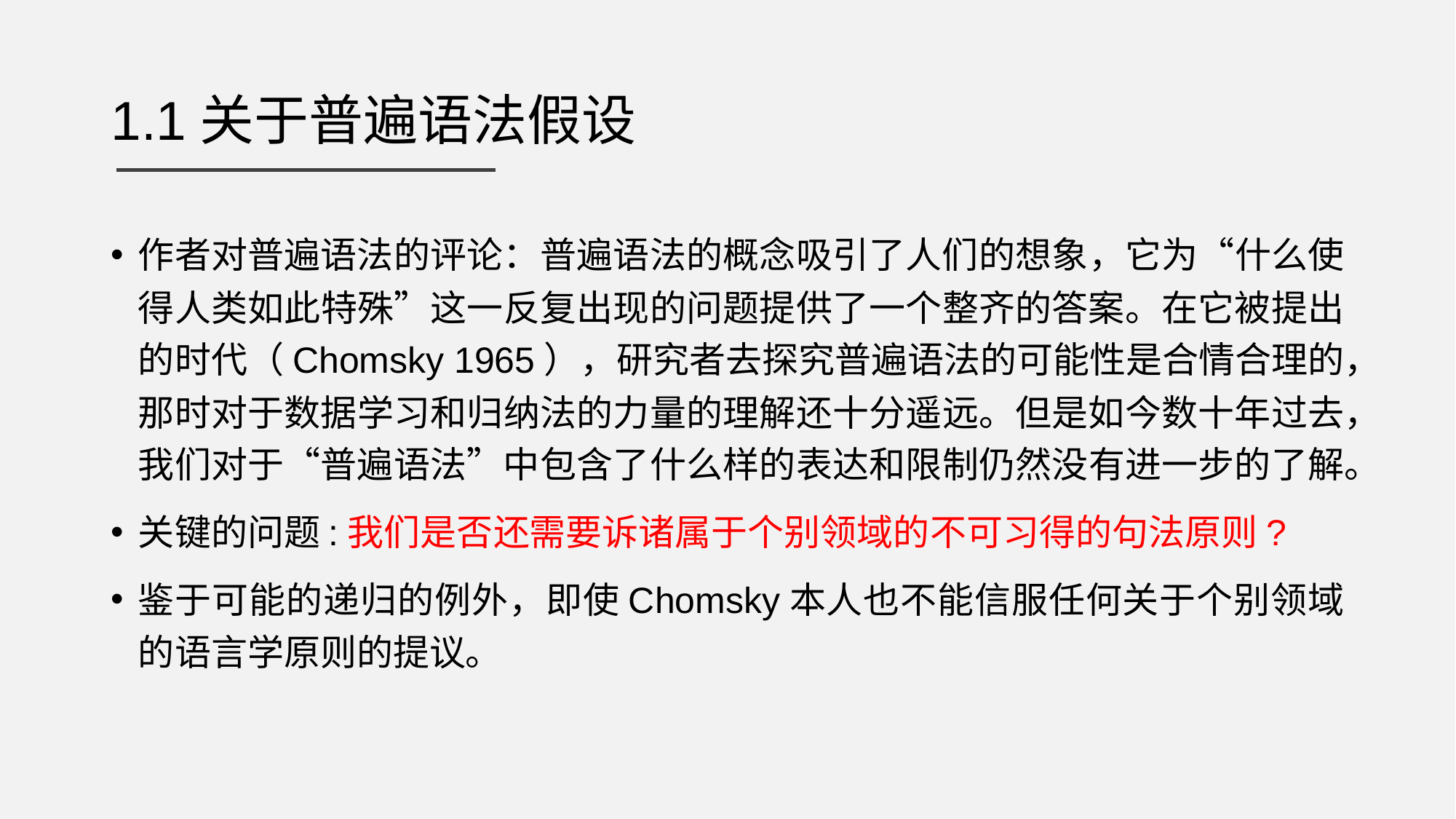

# 1.1关于普遍语法假设
作者对普遍语法的评论：普遍语法的概念吸引了人们的想象，它为“什么使得人类如此特殊”这一反复出现的问题提供了一个整齐的答案。在它被提出的时代（Chomsky 1965），研究者去探究普遍语法的可能性是合情合理的，那时对于数据学习和归纳法的力量的理解还十分遥远。但是如今数十年过去，我们对于“普遍语法”中包含了什么样的表达和限制仍然没有进一步的了解。
关键的问题:我们是否还需要诉诸属于个别领域的不可习得的句法原则?
鉴于可能的递归的例外，即使Chomsky本人也不能信服任何关于个别领域的语言学原则的提议。